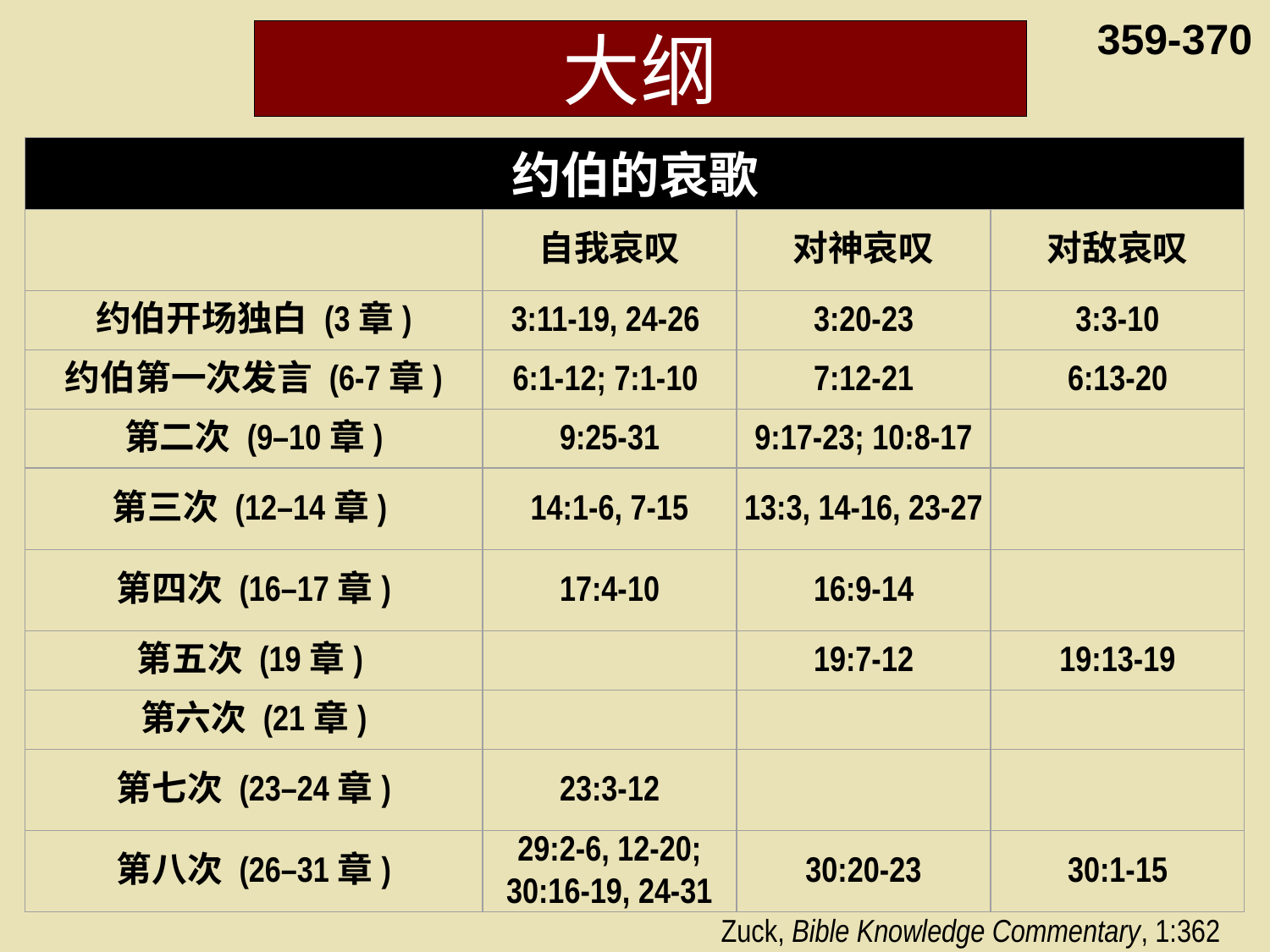

359-370
# 大纲
约伯的哀歌

自我哀叹

对神哀叹

对敌哀叹

约伯开场独白 (3章)

3:11-19, 24-26

3:20-23

3:3-10

约伯第一次发言 (6-7章)

6:1-12; 7:1-10

7:12-21

6:13-20

第二次 (9–10章)

9:25-31

9:17-23; 10:8-17

第三次 (12–14章)

14:1-6, 7-15

13:3, 14-16, 23-27

第四次 (16–17章)

17:4-10

16:9-14

第五次 (19章)

19:7-12

19:13-19

第六次 (21章)

第七次 (23–24章)

23:3-12

第八次 (26–31章)

29:2-6, 12-20; 30:16-19, 24-31

30:20-23

30:1-15

Zuck, Bible Knowledge Commentary, 1:362